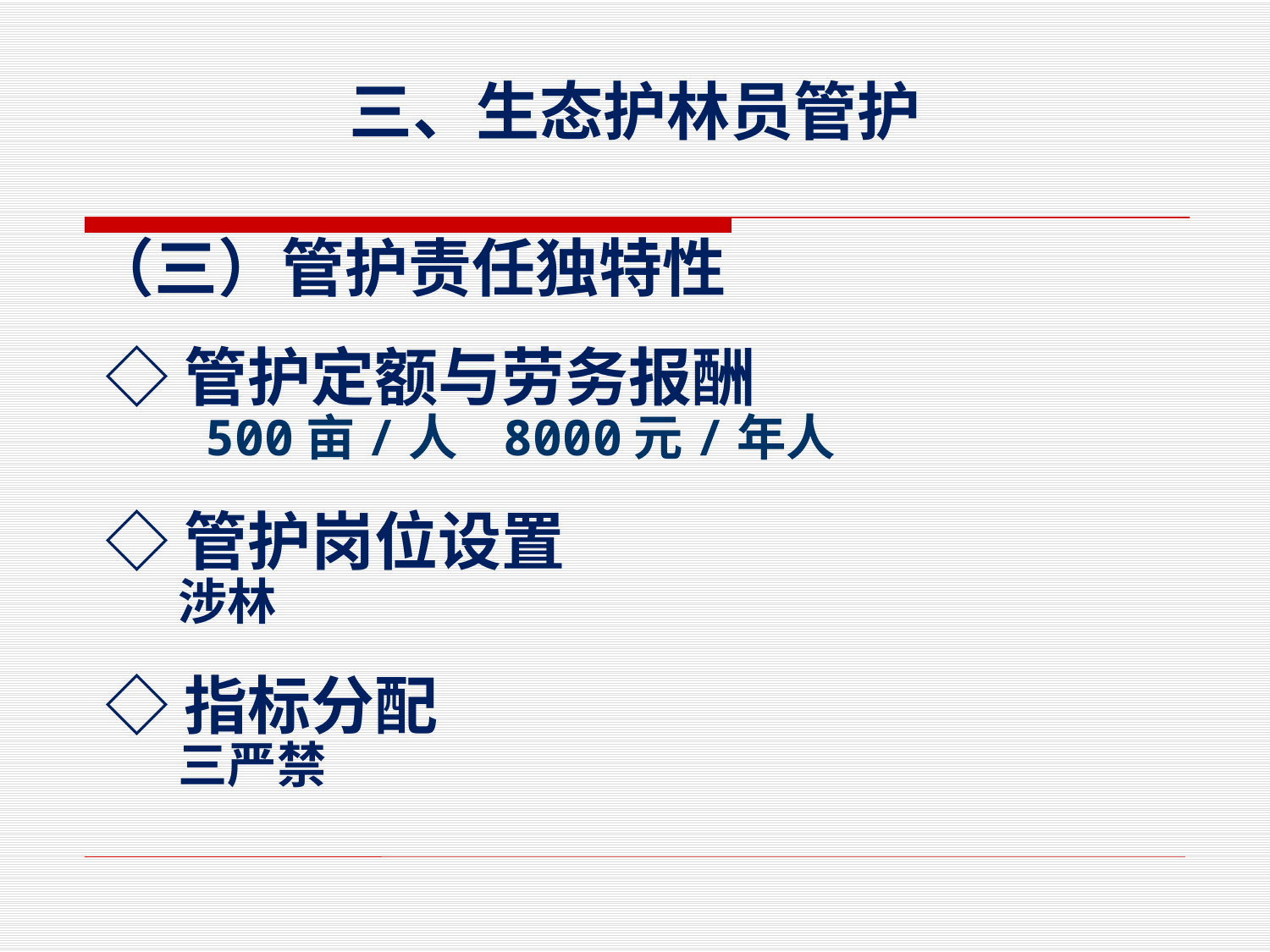

# 三、生态护林员管护
（三）管护责任独特性

 ◇管护定额与劳务报酬
   500亩/人   8000元/年人

 ◇管护岗位设置
     涉林

 ◇指标分配
     三严禁